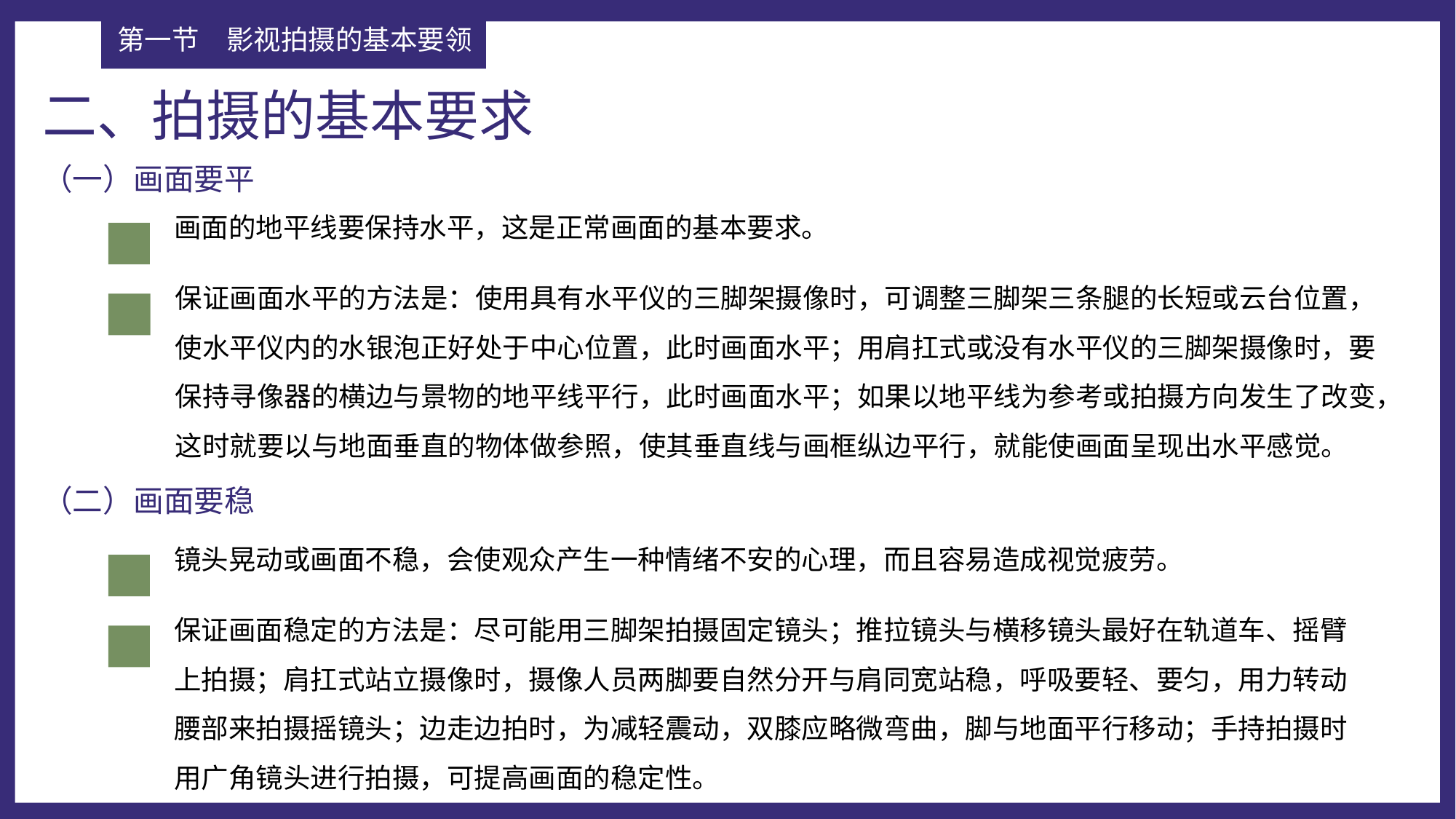

第一节	影视拍摄的基本要领
二、拍摄的基本要求
（一）画面要平
画面的地平线要保持水平，这是正常画面的基本要求。

保证画面水平的方法是：使用具有水平仪的三脚架摄像时，可调整三脚架三条腿的长短或云台位置，使水平仪内的水银泡正好处于中心位置，此时画面水平；用肩扛式或没有水平仪的三脚架摄像时，要保持寻像器的横边与景物的地平线平行，此时画面水平；如果以地平线为参考或拍摄方向发生了改变，这时就要以与地面垂直的物体做参照，使其垂直线与画框纵边平行，就能使画面呈现出水平感觉。

（二）画面要稳
镜头晃动或画面不稳，会使观众产生一种情绪不安的心理，而且容易造成视觉疲劳。

保证画面稳定的方法是：尽可能用三脚架拍摄固定镜头；推拉镜头与横移镜头最好在轨道车、摇臂上拍摄；肩扛式站立摄像时，摄像人员两脚要自然分开与肩同宽站稳，呼吸要轻、要匀，用力转动腰部来拍摄摇镜头；边走边拍时，为减轻震动，双膝应略微弯曲，脚与地面平行移动；手持拍摄时用广角镜头进行拍摄，可提高画面的稳定性。